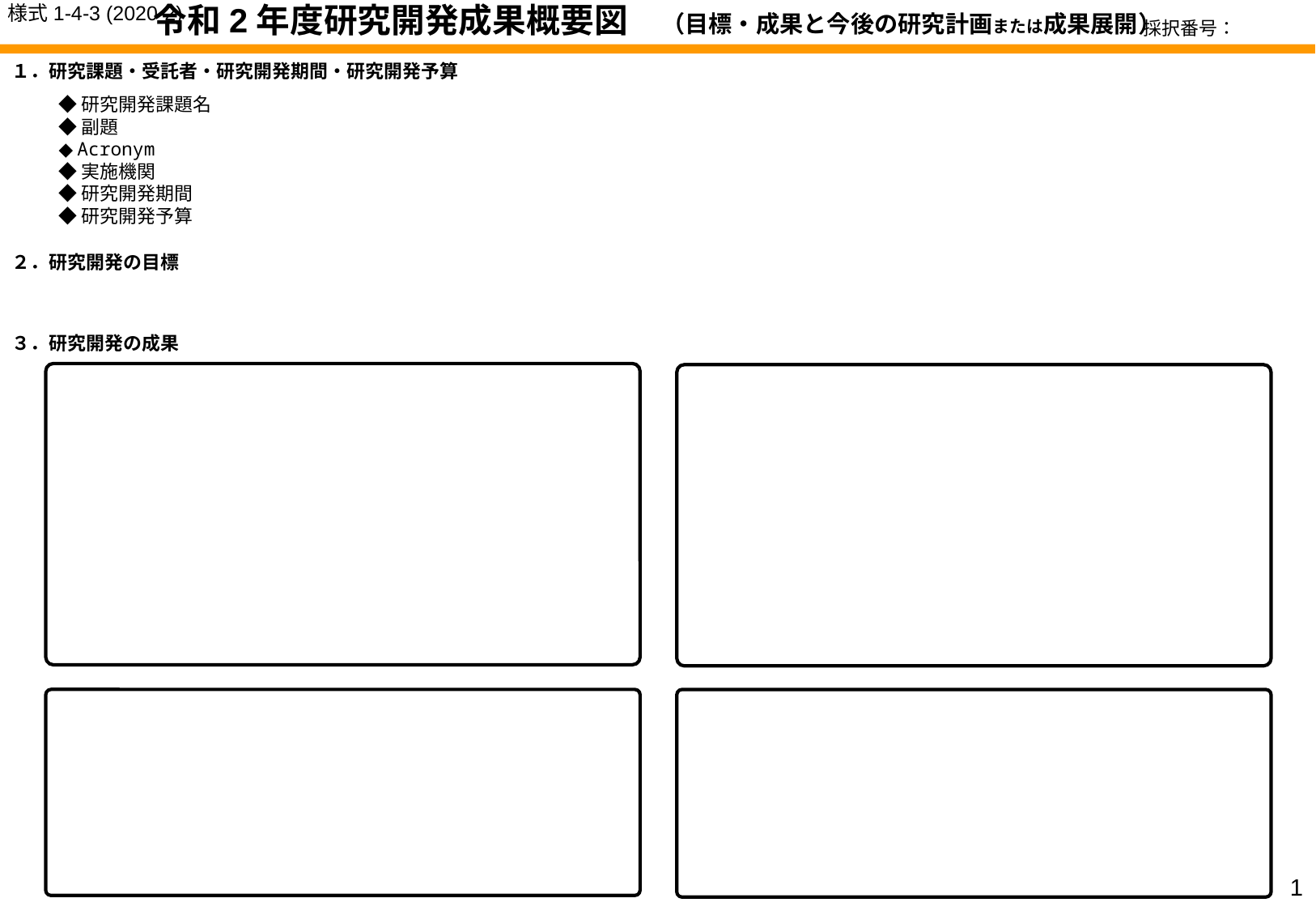

令和2年度研究開発成果概要図　（目標・成果と今後の研究計画または成果展開）
様式1-4-3 (2020-2)
採択番号：

１．研究課題・受託者・研究開発期間・研究開発予算
◆研究開発課題名
◆副題
◆ Acronym
◆実施機関
◆研究開発期間
◆研究開発予算
２．研究開発の目標
３．研究開発の成果

1